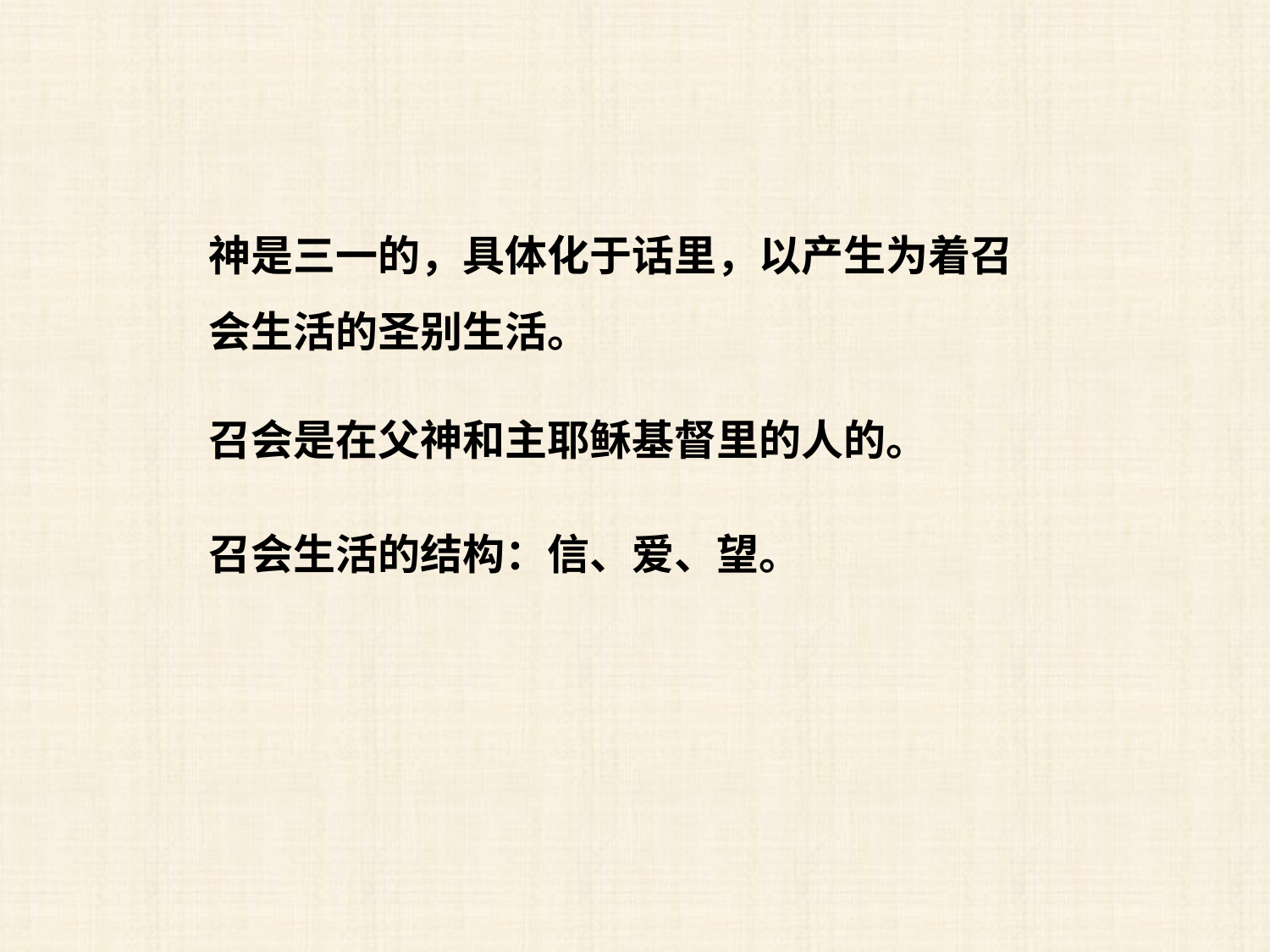

神是三一的，具体化于话里，以产生为着召会生活的圣别生活。
召会是在父神和主耶稣基督里的人的。
召会生活的结构：信、爱、望。